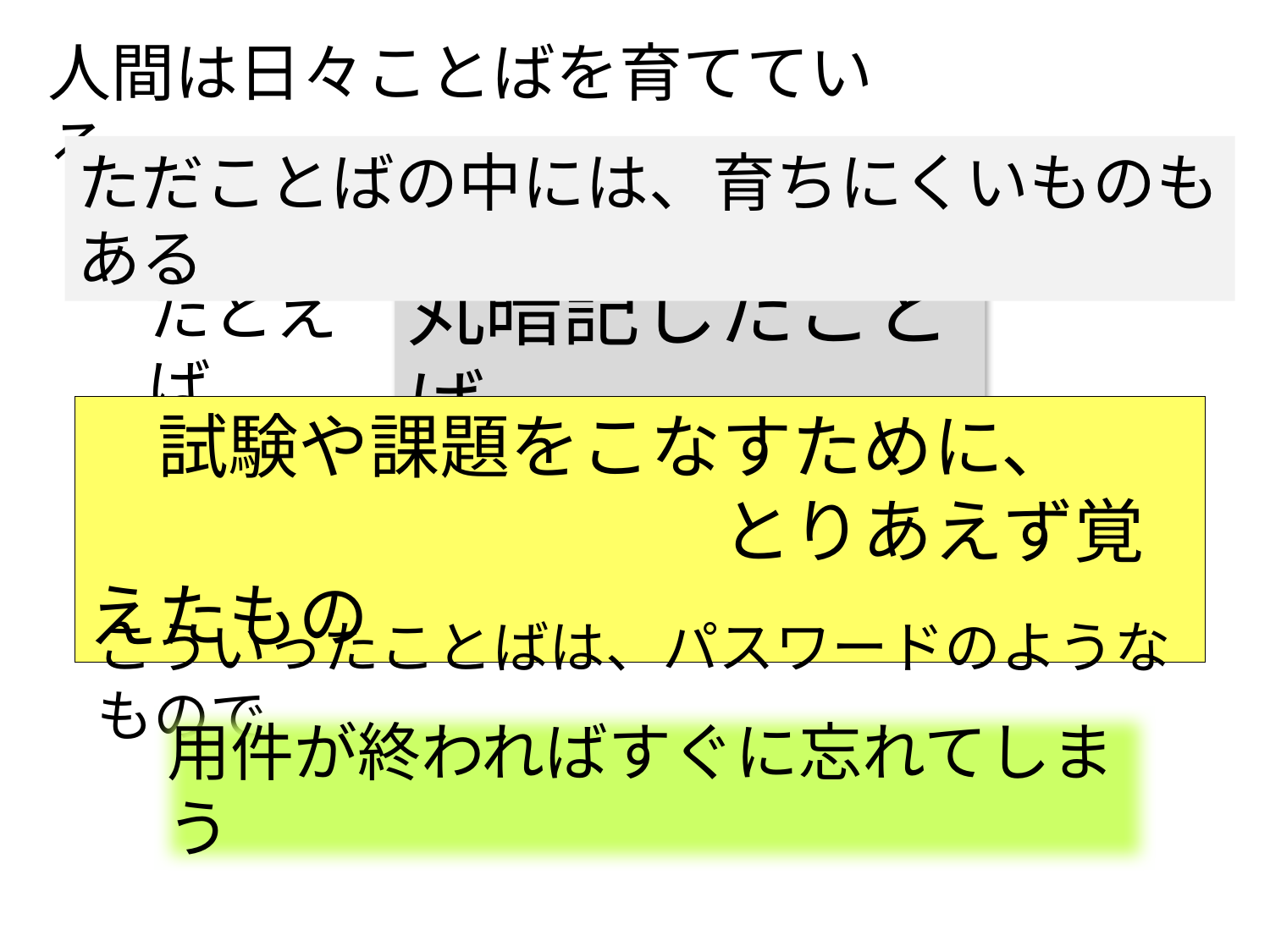

人間は日々ことばを育てている・・
ただことばの中には、育ちにくいものもある
丸暗記したことば
たとえば
　試験や課題をこなすために、
　　　　　　　　　とりあえず覚えたもの
こういったことばは、パスワードのようなもので
用件が終わればすぐに忘れてしまう